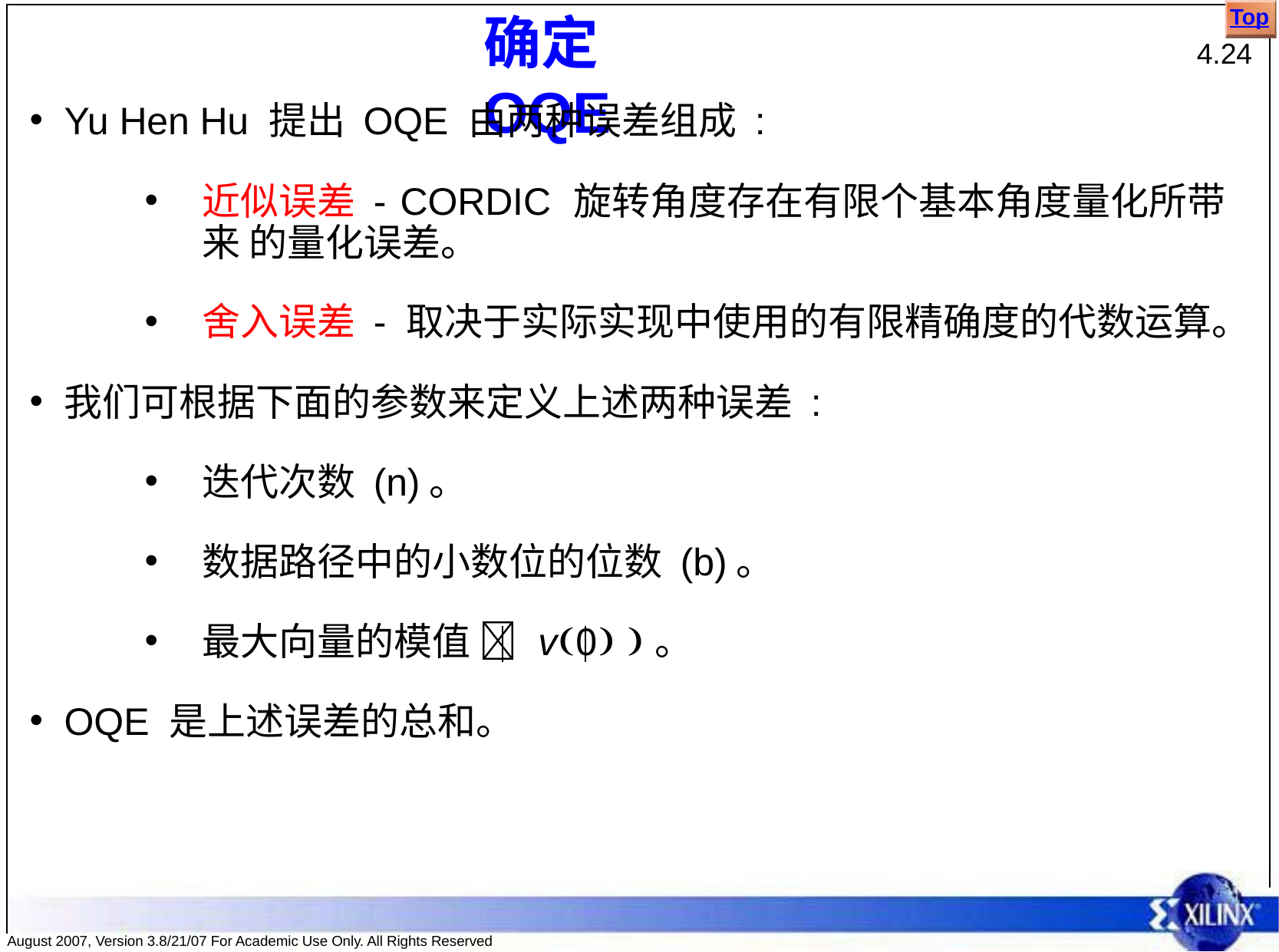

Top
# 确定 OQE
4.24
Yu Hen Hu 提出 OQE 由两种误差组成 :
近似误差 - CORDIC 旋转角度存在有限个基本角度量化所带来 的量化误差。
舍入误差 - 取决于实际实现中使用的有限精确度的代数运算。
我们可根据下面的参数来定义上述两种误差 :
迭代次数 (n)。
数据路径中的小数位的位数 (b)。
最大向量的模值 ( v(0) )。
OQE 是上述误差的总和。

August 2007, Version 3.8/21/07 For Academic Use Only. All Rights Reserved